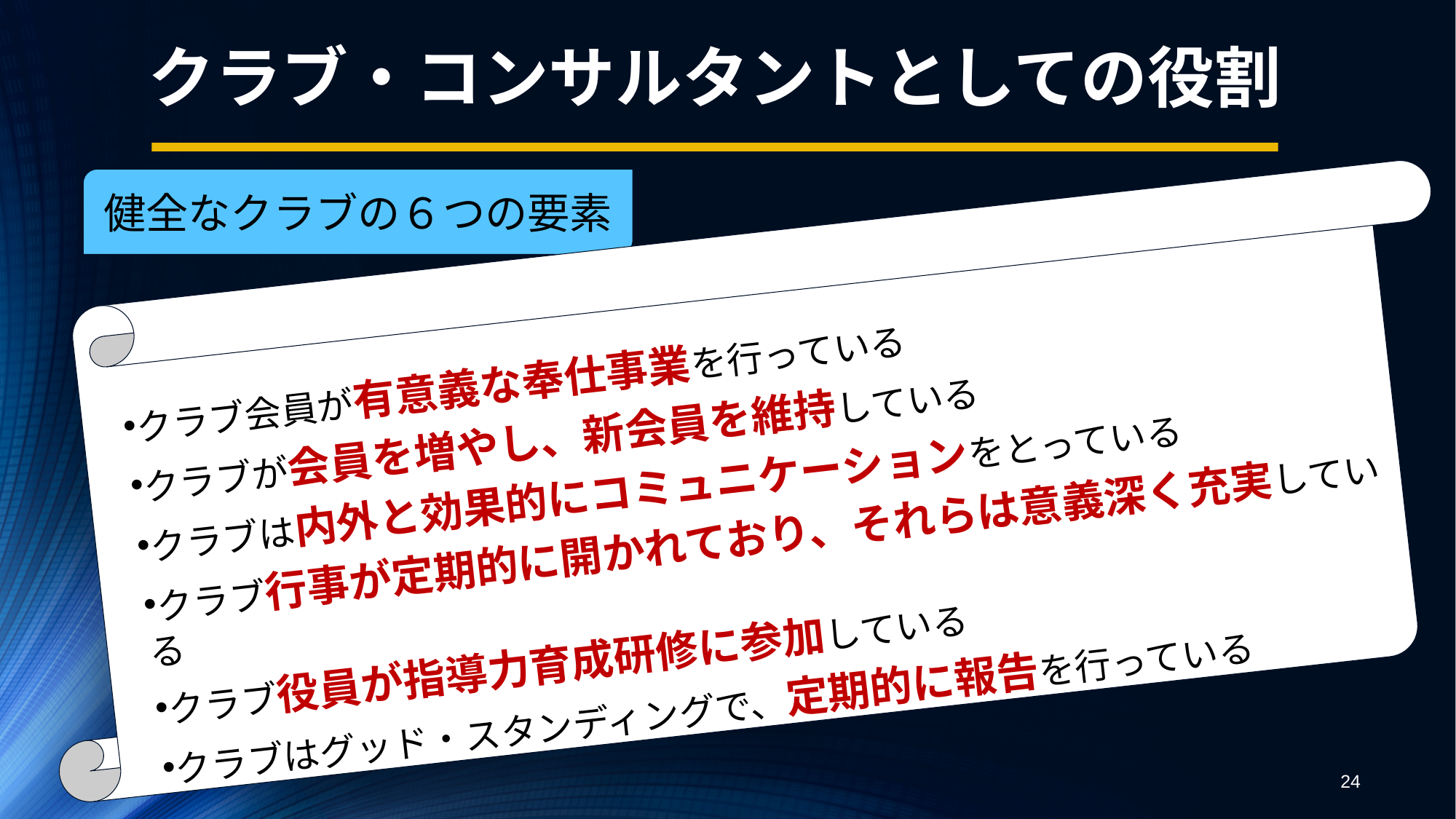

クラブ・コンサルタントとしての役割

健全なクラブの６つの要素

クラブ会員が有意義な奉仕事業を行っている
クラブが会員を増やし、新会員を維持している
クラブは内外と効果的にコミュニケーションをとっている
クラブ行事が定期的に開かれており、それらは意義深く充実している
クラブ役員が指導力育成研修に参加している
クラブはグッド・スタンディングで、定期的に報告を行っている
24